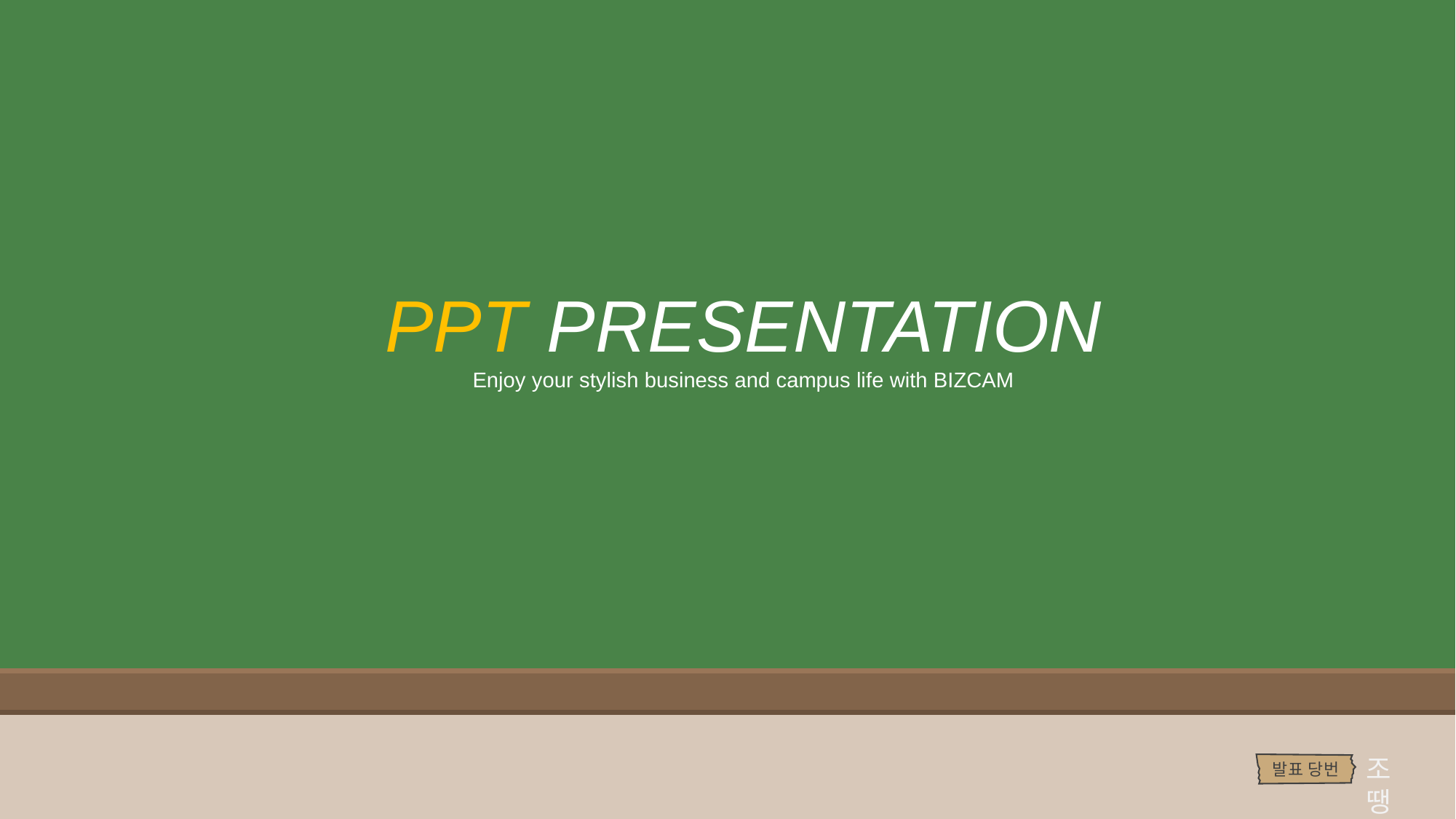

PPT PRESENTATION
Enjoy your stylish business and campus life with BIZCAM
조땡
발표 당번